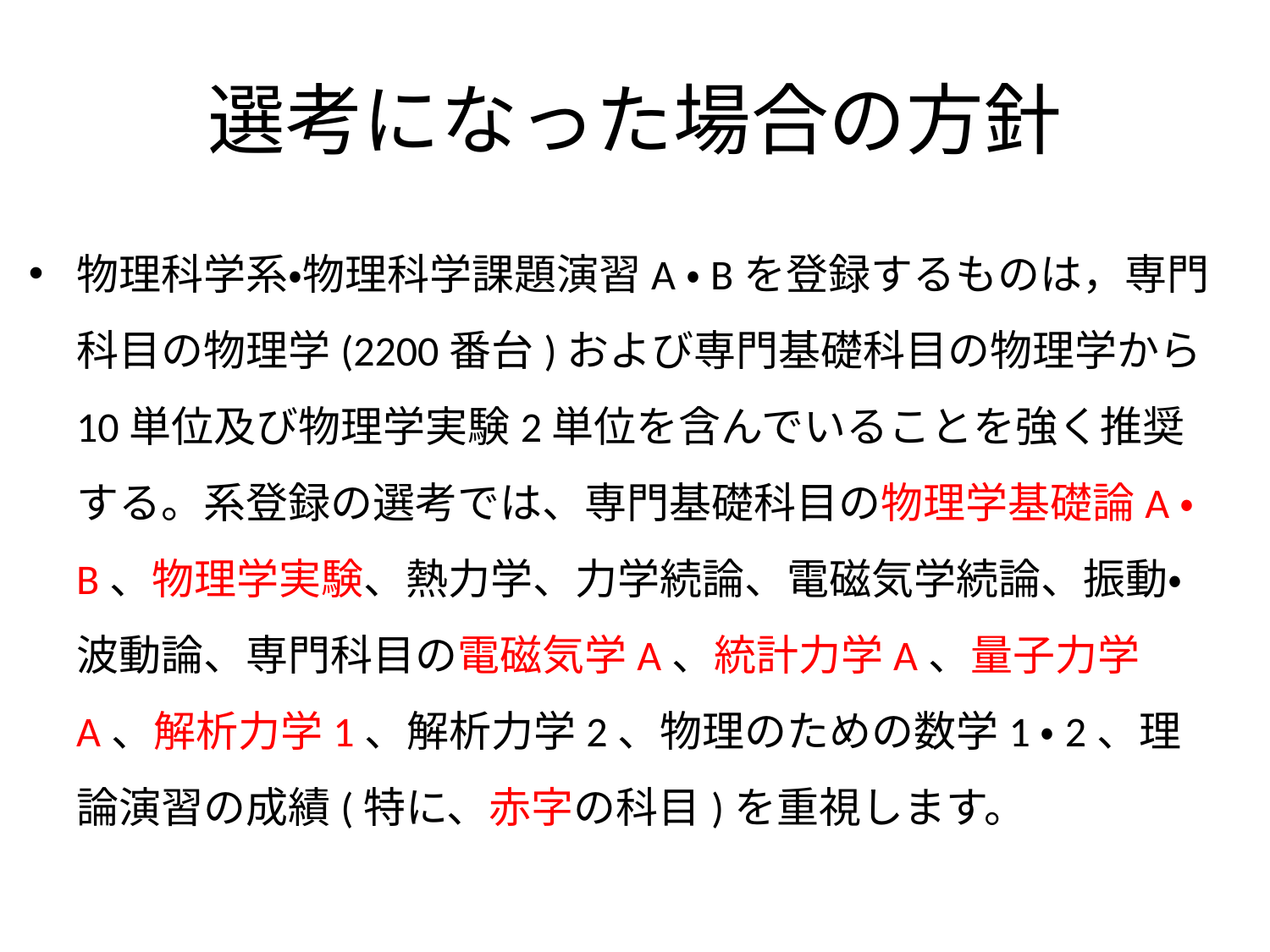

# 選考になった場合の方針
物理科学系・物理科学課題演習A・Bを登録するものは，専門科目の物理学(2200番台)および専門基礎科目の物理学から10単位及び物理学実験2単位を含んでいることを強く推奨する。系登録の選考では、専門基礎科目の物理学基礎論A・B、物理学実験、熱力学、力学続論、電磁気学続論、振動・波動論、専門科目の電磁気学A、統計力学A、量子力学A、解析力学1、解析力学2、物理のための数学1・2、理論演習の成績(特に、赤字の科目)を重視します。